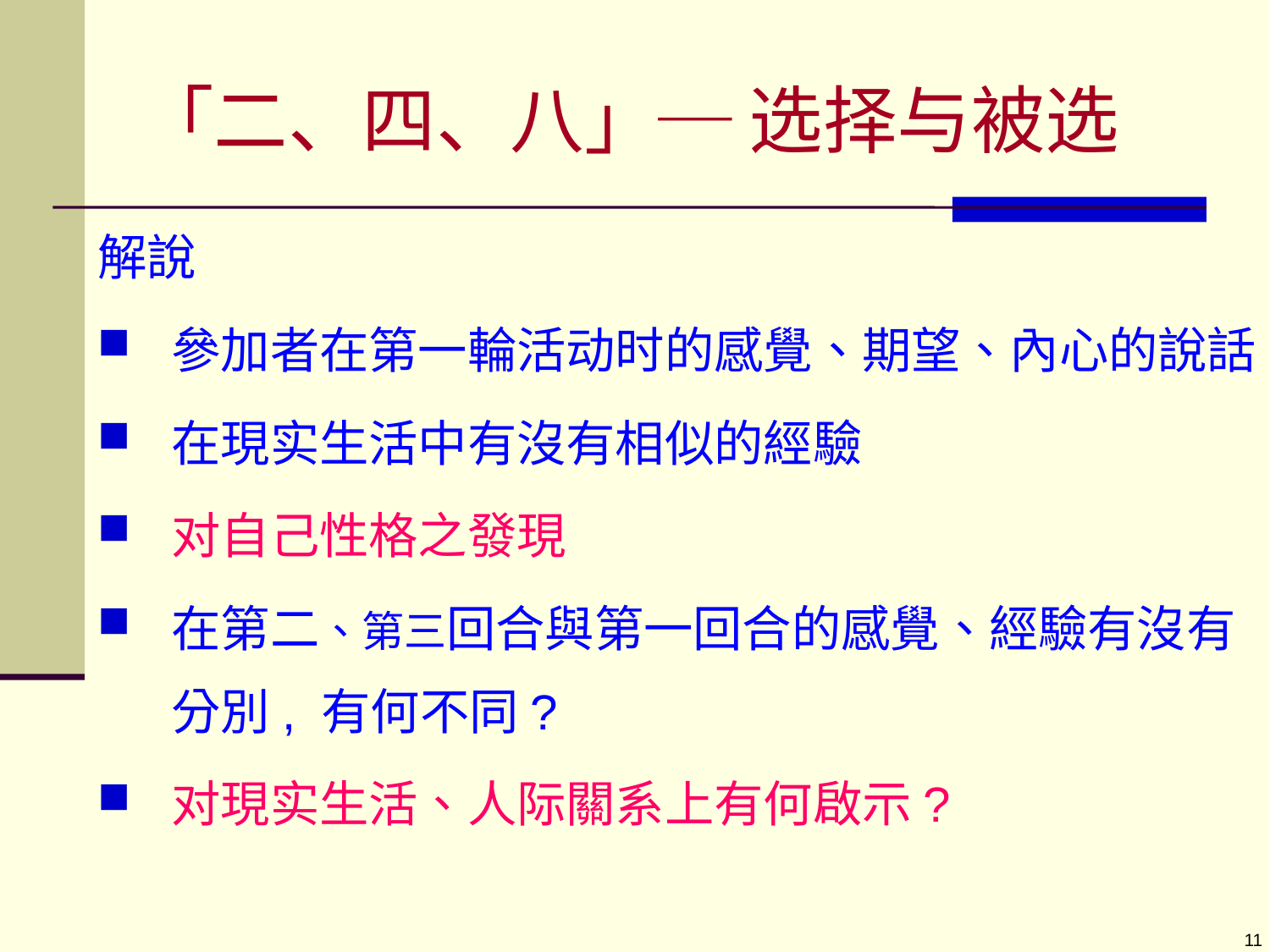

# 「二、四、八」─ 选择与被选
解說
參加者在第一輪活动时的感覺、期望、內心的說話
在現实生活中有沒有相似的經驗
对自己性格之發現
在第二、第三回合與第一回合的感覺、經驗有沒有分別, 有何不同?
对現实生活、人际關系上有何啟示?
11